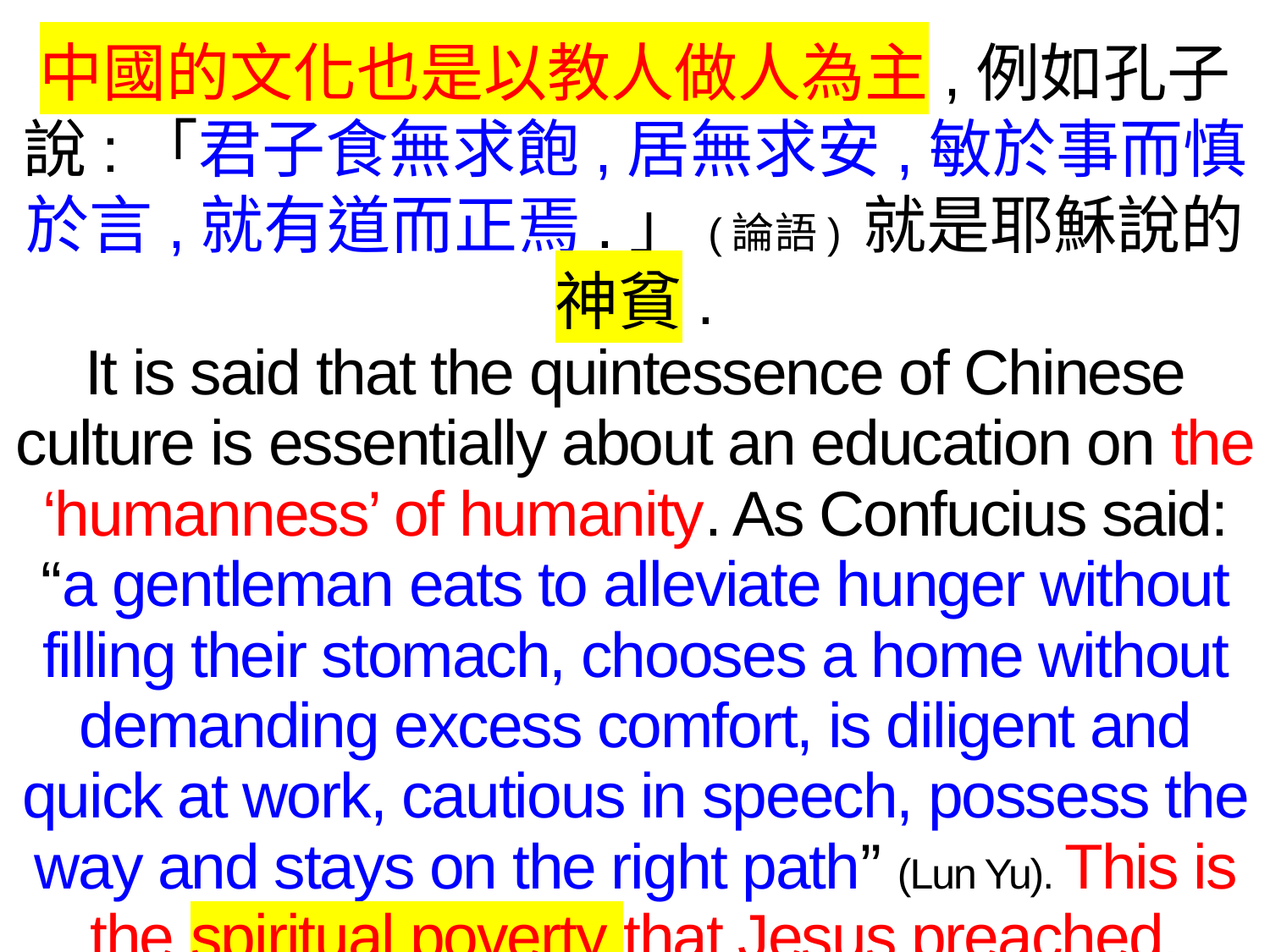

中國的文化也是以教人做人為主,例如孔子說:「君子食無求飽,居無求安,敏於事而慎於言,就有道而正焉.」(論語) 就是耶穌說的神貧.
It is said that the quintessence of Chinese culture is essentially about an education on the ‘humanness’ of humanity. As Confucius said: “a gentleman eats to alleviate hunger without filling their stomach, chooses a home without demanding excess comfort, is diligent and quick at work, cautious in speech, possess the way and stays on the right path” (Lun Yu). This is the spiritual poverty that Jesus preached.